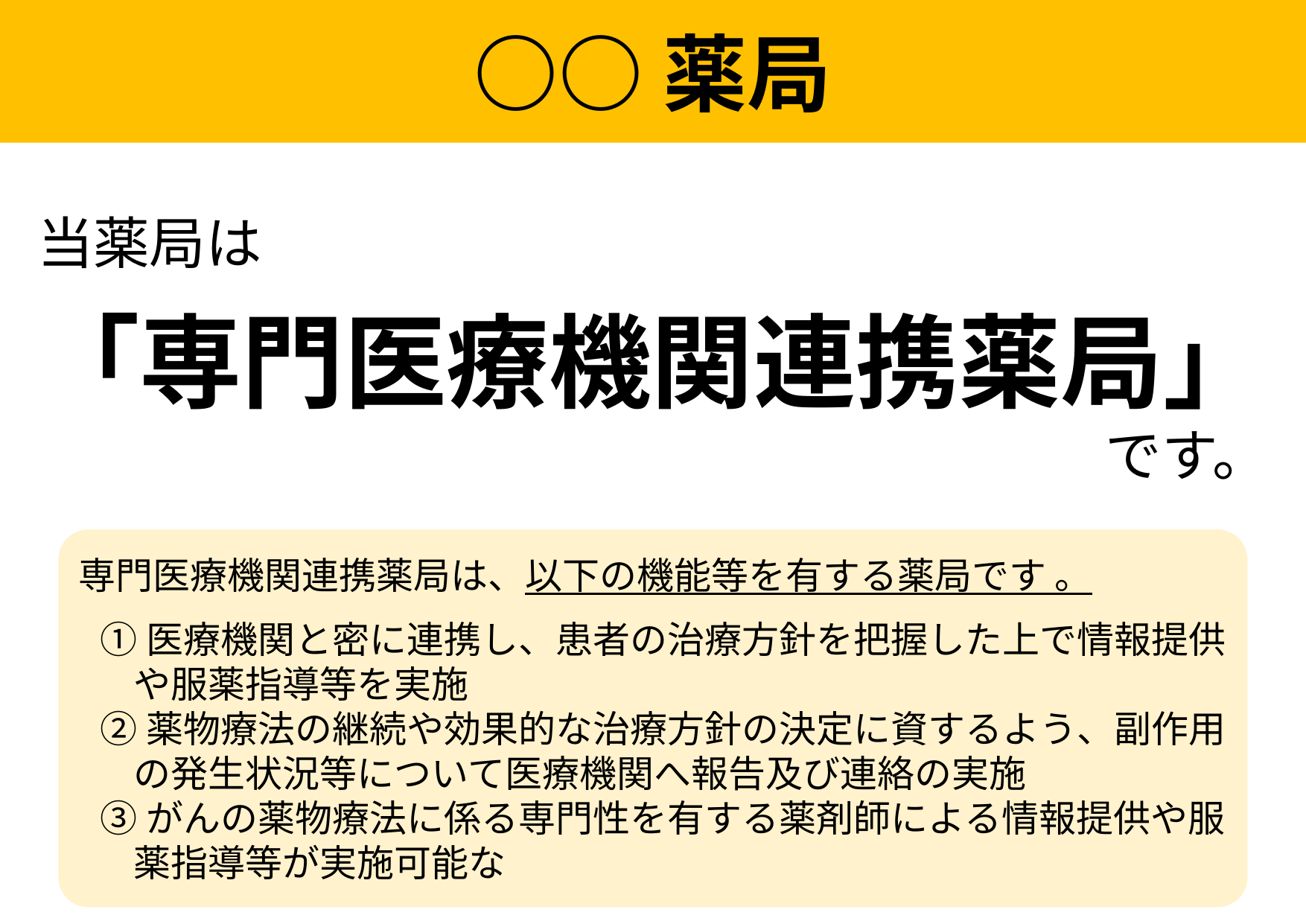

○○薬局
当薬局は

「専門医療機関連携薬局」
　　　　　　　　　　　　　　　　　　　です。
専門医療機関連携薬局は、以下の機能等を有する薬局です 。

①医療機関と密に連携し、患者の治療方針を把握した上で情報提供や服薬指導等を実施
②薬物療法の継続や効果的な治療方針の決定に資するよう、副作用の発生状況等について医療機関へ報告及び連絡の実施
③がんの薬物療法に係る専門性を有する薬剤師による情報提供や服薬指導等が実施可能な